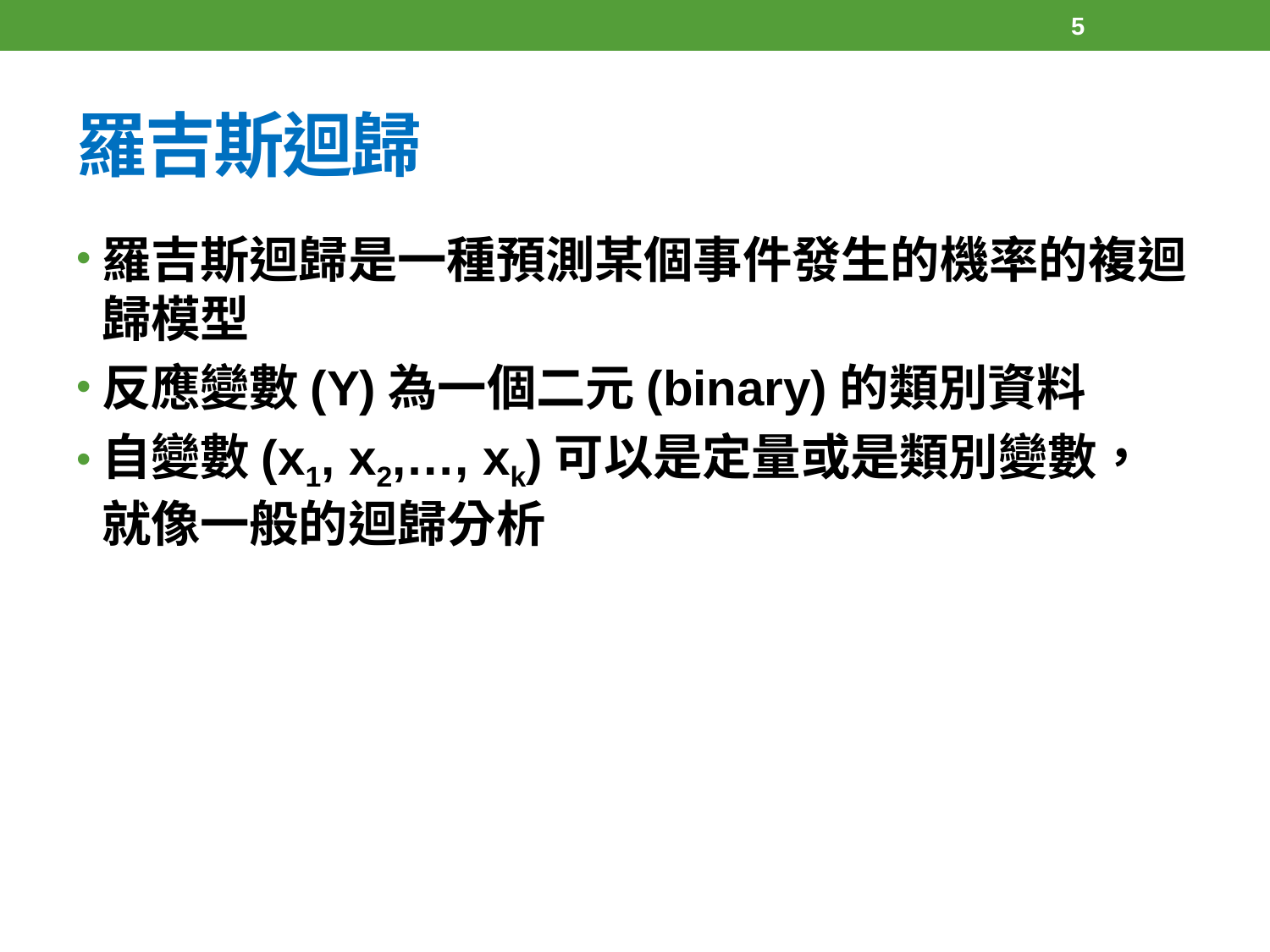

5
# 羅吉斯迴歸
羅吉斯迴歸是一種預測某個事件發生的機率的複迴歸模型
反應變數(Y)為一個二元(binary)的類別資料
自變數(x1, x2,…, xk)可以是定量或是類別變數，就像一般的迴歸分析